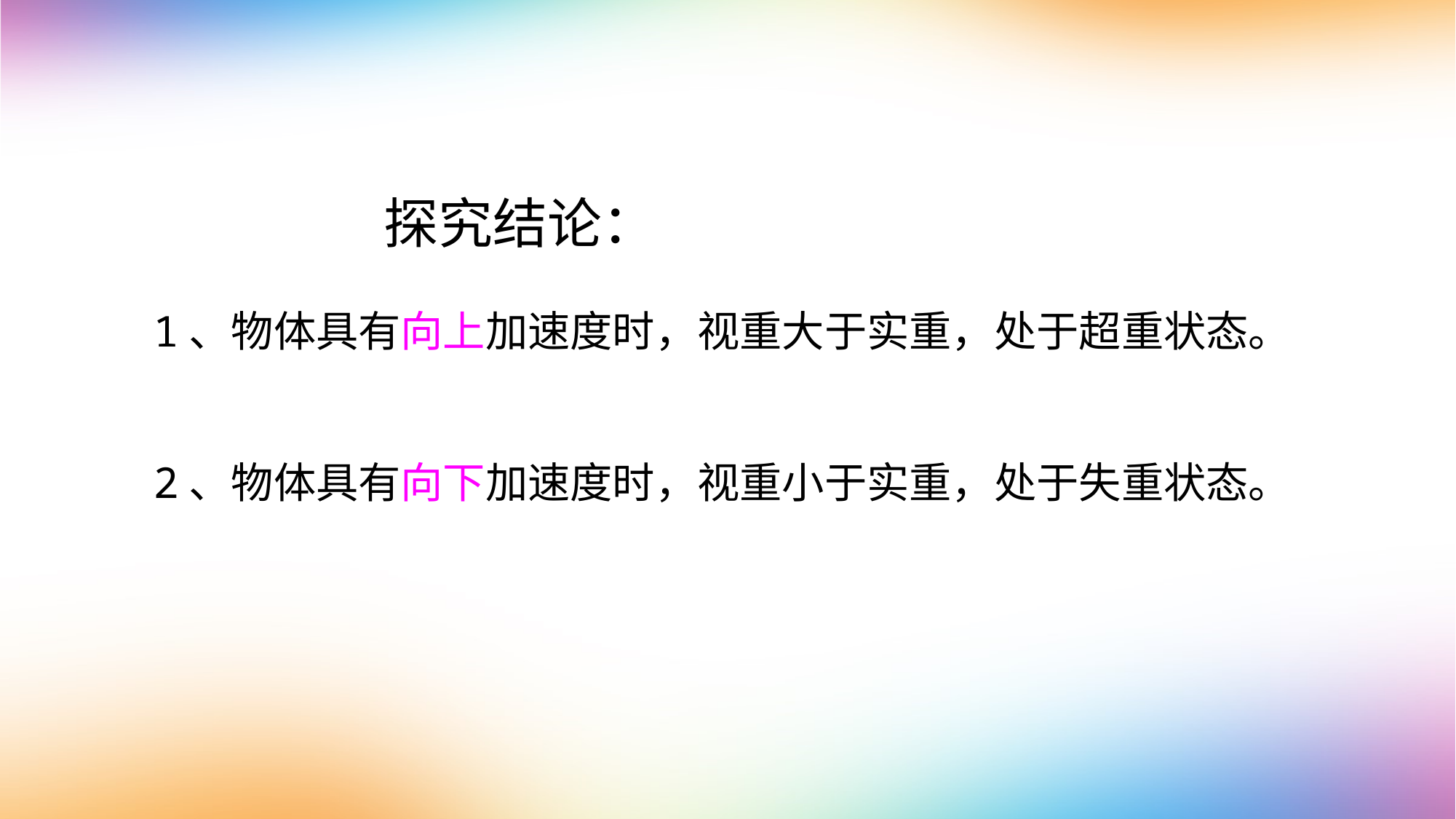

探究结论：
1、物体具有向上加速度时，视重大于实重，处于超重状态。
2、物体具有向下加速度时，视重小于实重，处于失重状态。